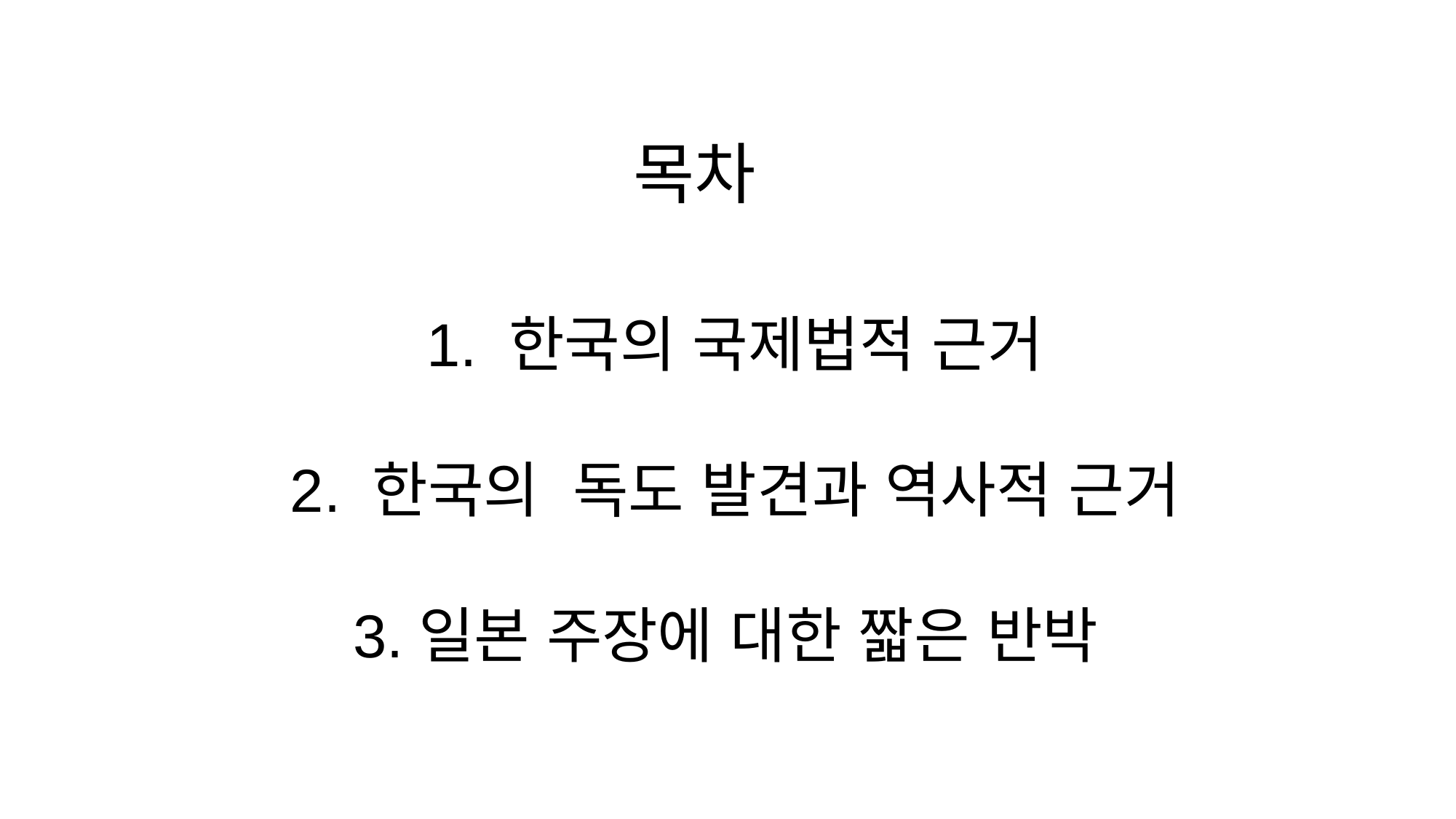

목차
1. 한국의 국제법적 근거

2. 한국의  독도 발견과 역사적 근거

3.일본 주장에 대한 짧은 반박